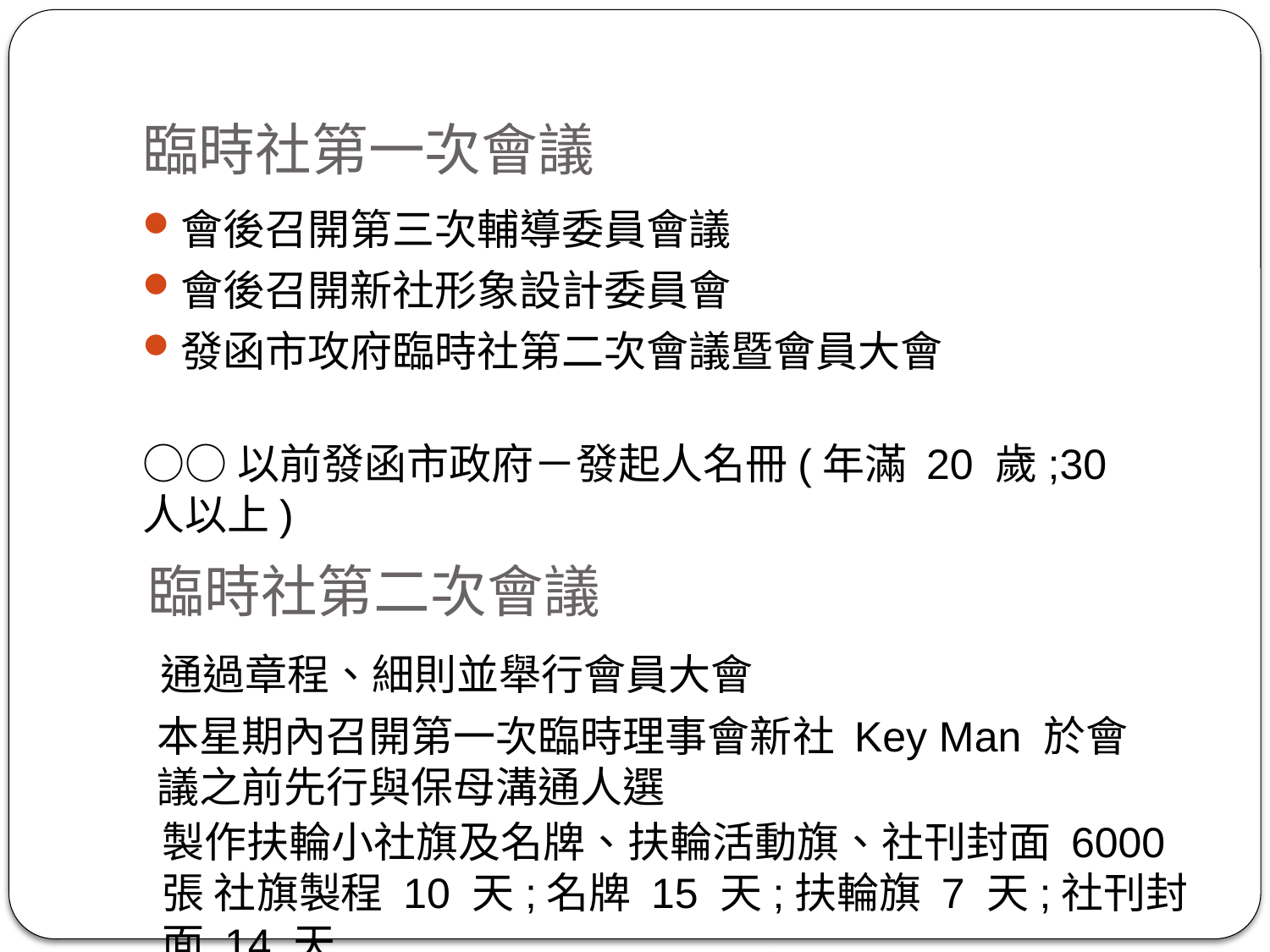

# 臨時社第一次會議
會後召開第三次輔導委員會議
會後召開新社形象設計委員會
發函市攻府臨時社第二次會議暨會員大會
○○以前發函市政府－發起人名冊(年滿 20 歲;30 人以上)
臨時社第二次會議
通過章程、細則並舉行會員大會
本星期內召開第一次臨時理事會新社 Key Man 於會議之前先行與保母溝通人選
製作扶輪小社旗及名牌、扶輪活動旗、社刊封面 6000 張 社旗製程 10 天;名牌 15 天;扶輪旗 7 天;社刊封面 14 天